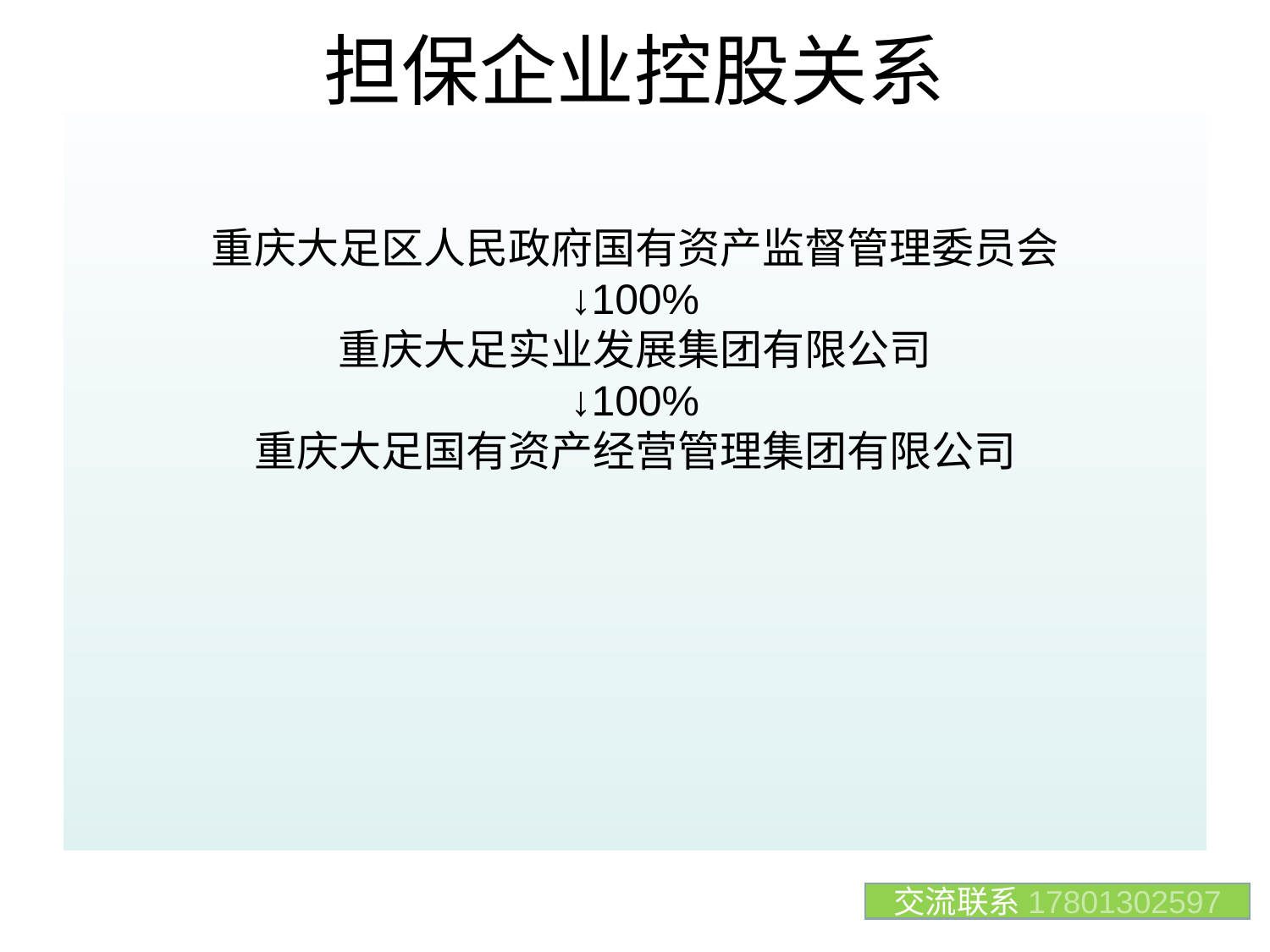

# 担保企业控股关系

重庆大足区人民政府国有资产监督管理委员会
↓100%
重庆大足实业发展集团有限公司
↓100%
重庆大足国有资产经营管理集团有限公司